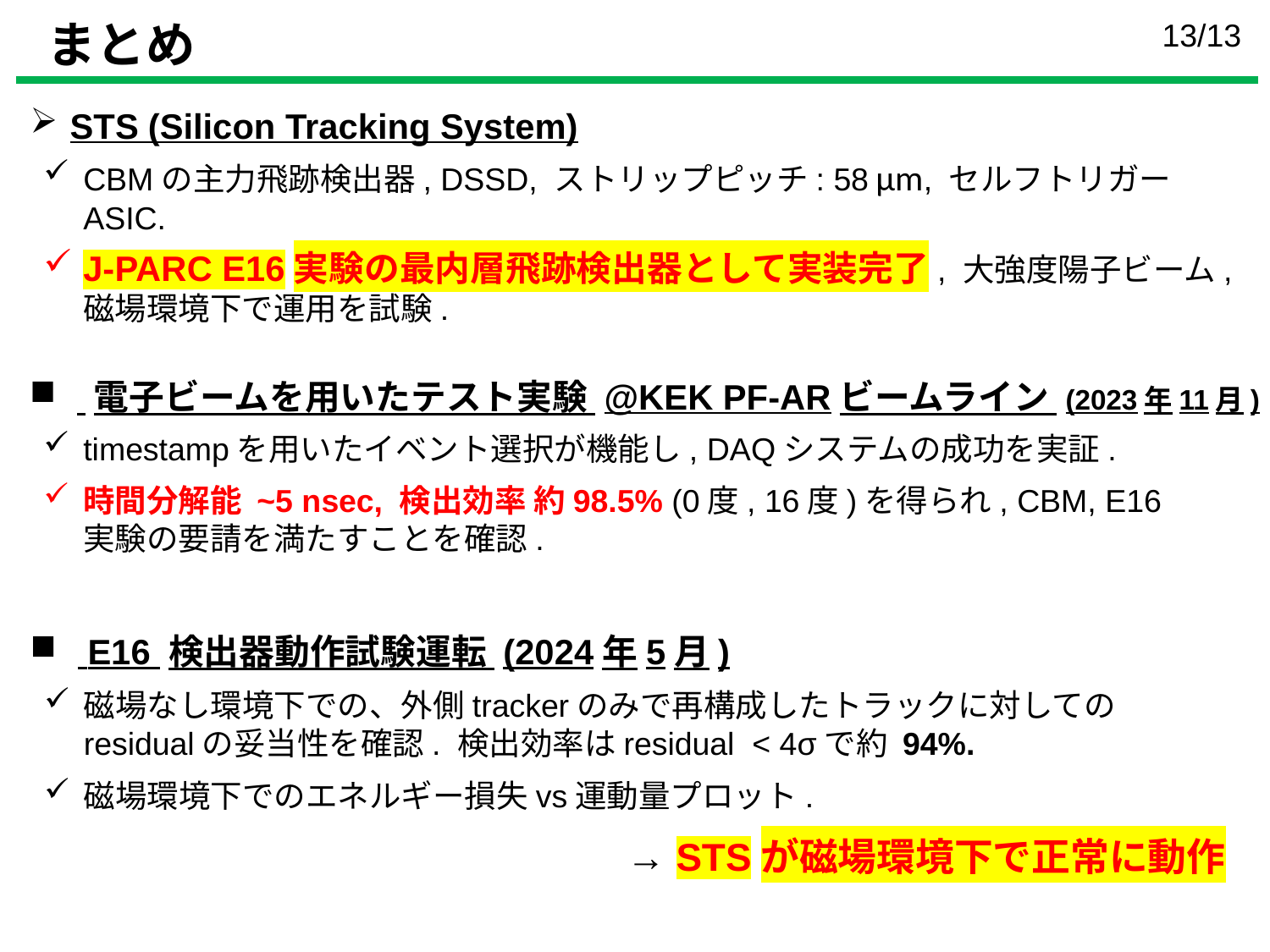

まとめ
13/13
STS (Silicon Tracking System)
CBMの主力飛跡検出器, DSSD, ストリップピッチ: 58 μm, セルフトリガーASIC.
J-PARC E16実験の最内層飛跡検出器として実装完了, 大強度陽子ビーム, 磁場環境下で運用を試験.
 電子ビームを用いたテスト実験 @KEK PF-ARビームライン (2023年11月)
timestampを用いたイベント選択が機能し, DAQシステムの成功を実証.
時間分解能 ~5 nsec, 検出効率 約98.5% (0度, 16度)を得られ, CBM, E16実験の要請を満たすことを確認.
 E16 検出器動作試験運転 (2024年5月)
磁場なし環境下での、外側trackerのみで再構成したトラックに対してのresidualの妥当性を確認. 検出効率はresidual  < 4σで約 94%.
磁場環境下でのエネルギー損失vs運動量プロット.
→ STSが磁場環境下で正常に動作